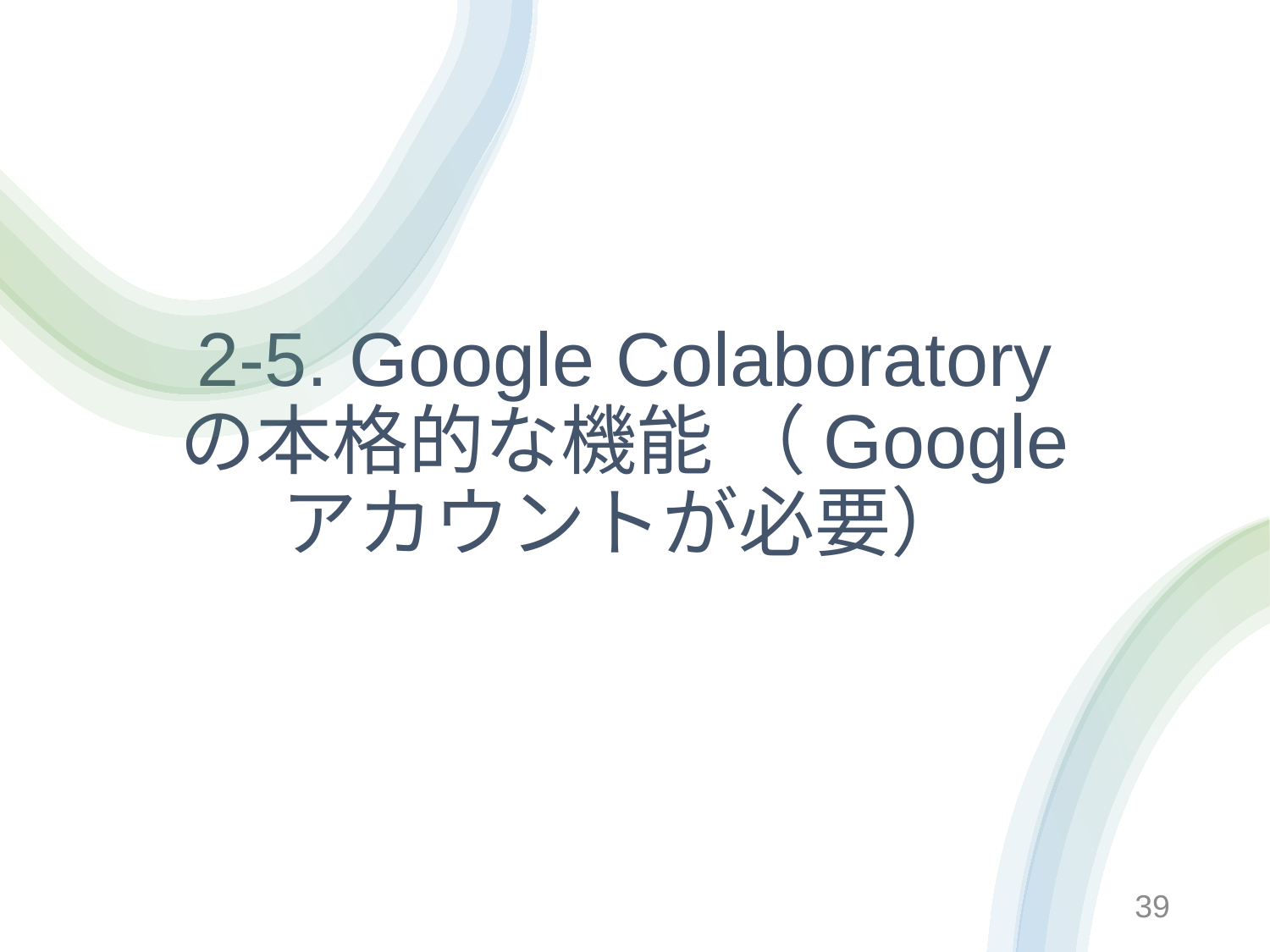

# 2-5. Google Colaboratory の本格的な機能 （Google アカウントが必要）

39